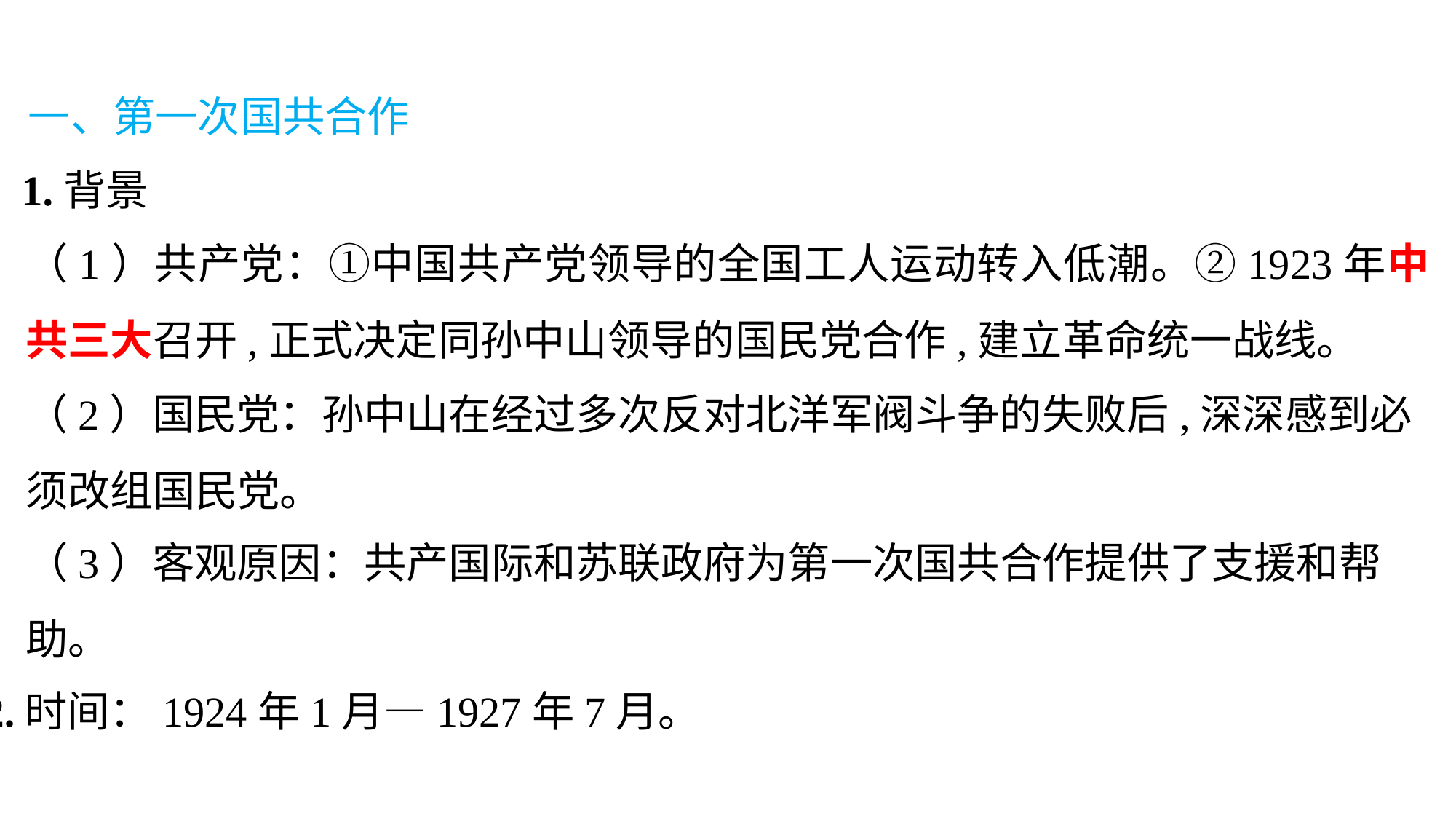

一、第一次国共合作
1.背景
（1）共产党：①中国共产党领导的全国工人运动转入低潮。②1923年中共三大召开,正式决定同孙中山领导的国民党合作,建立革命统一战线。
（2）国民党：孙中山在经过多次反对北洋军阀斗争的失败后,深深感到必须改组国民党。
（3）客观原因：共产国际和苏联政府为第一次国共合作提供了支援和帮助。
2.时间：1924年1月—1927年7月。